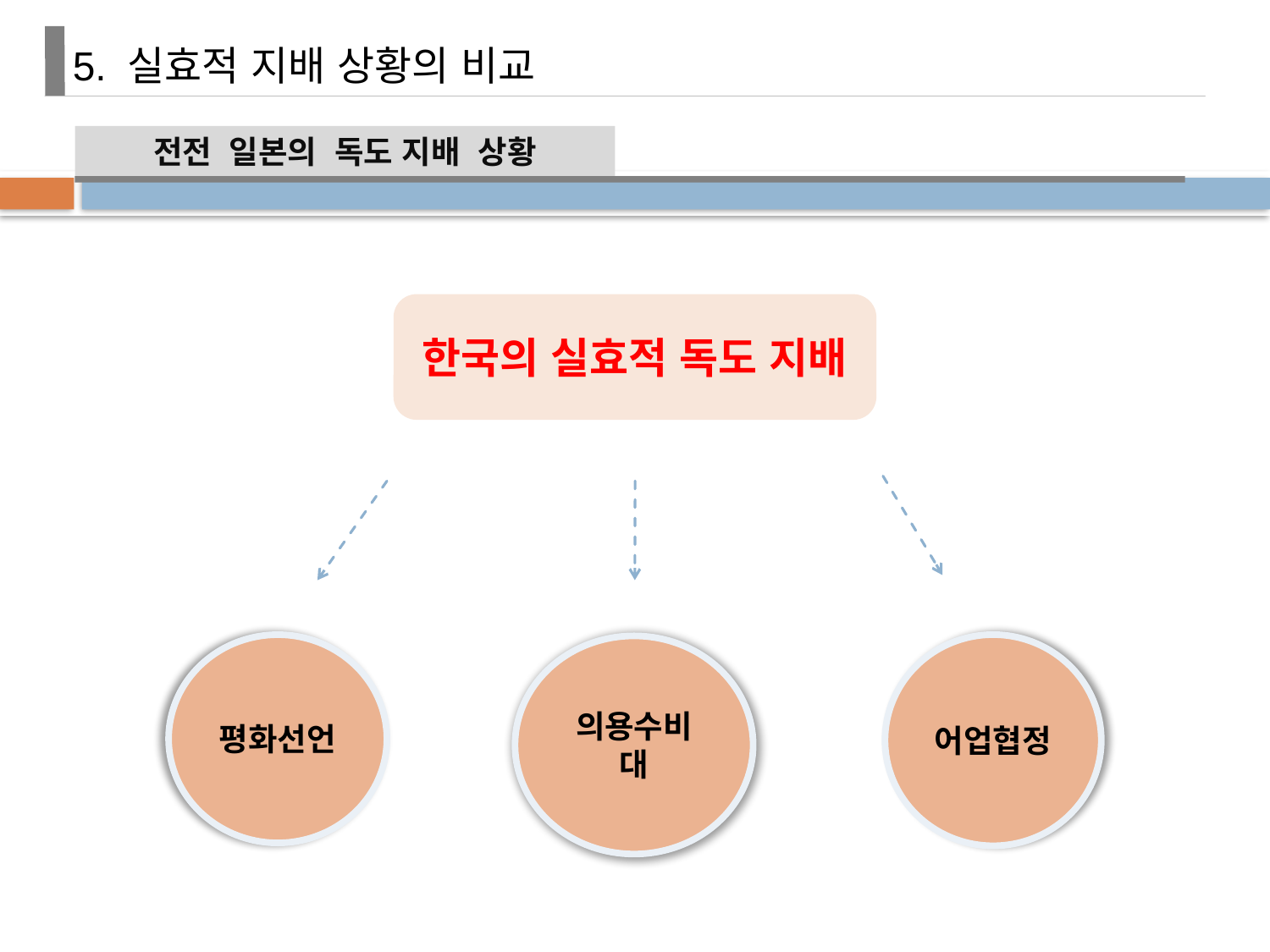

5. 실효적 지배 상황의 비교
전전  일본의  독도 지배  상황

한국의 실효적 독도 지배
평화선언
어업협정
의용수비대